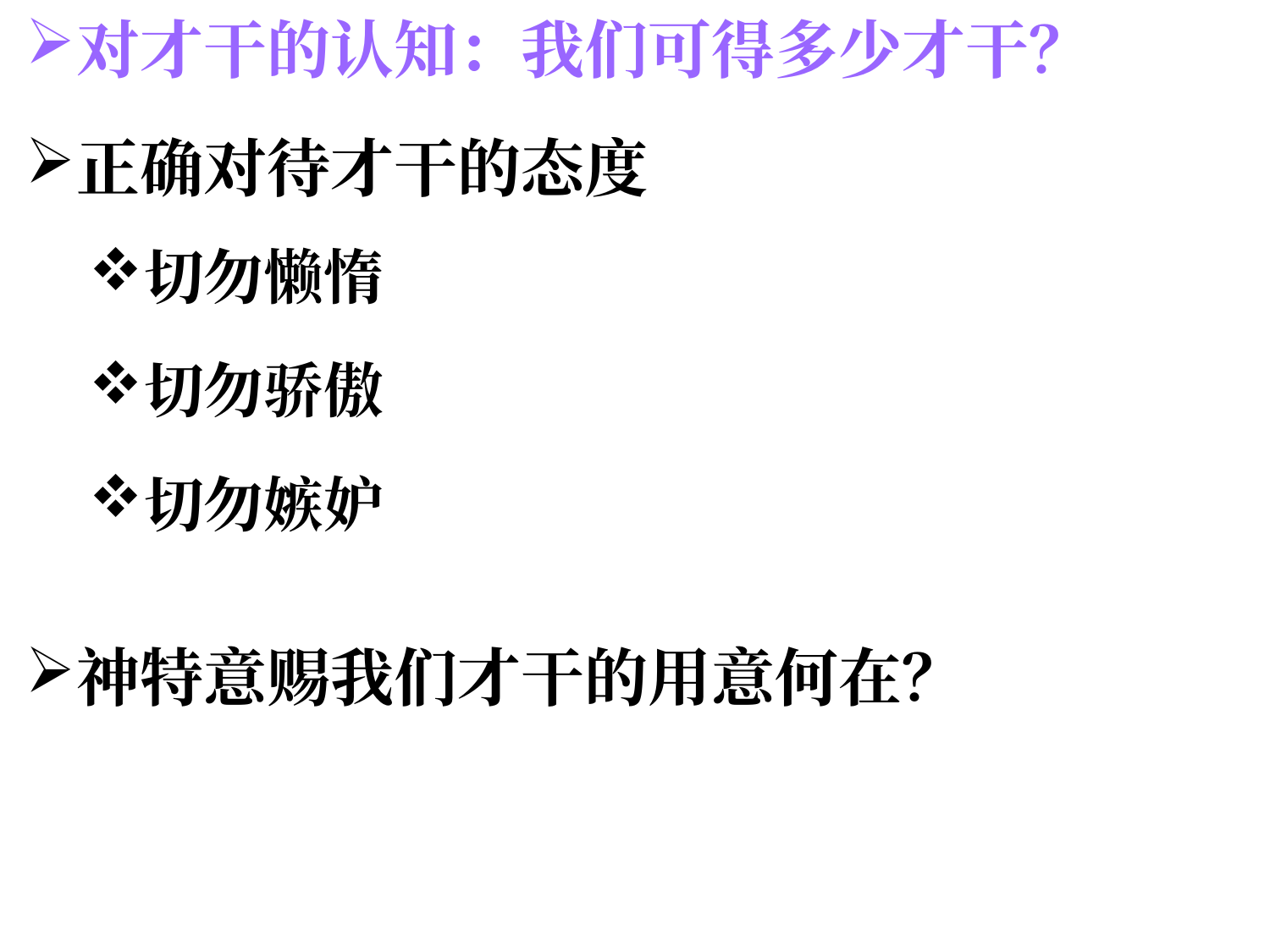

对才干的认知：我们可得多少才干？

正确对待才干的态度

切勿懒惰

切勿骄傲

切勿嫉妒

神特意赐我们才干的用意何在？